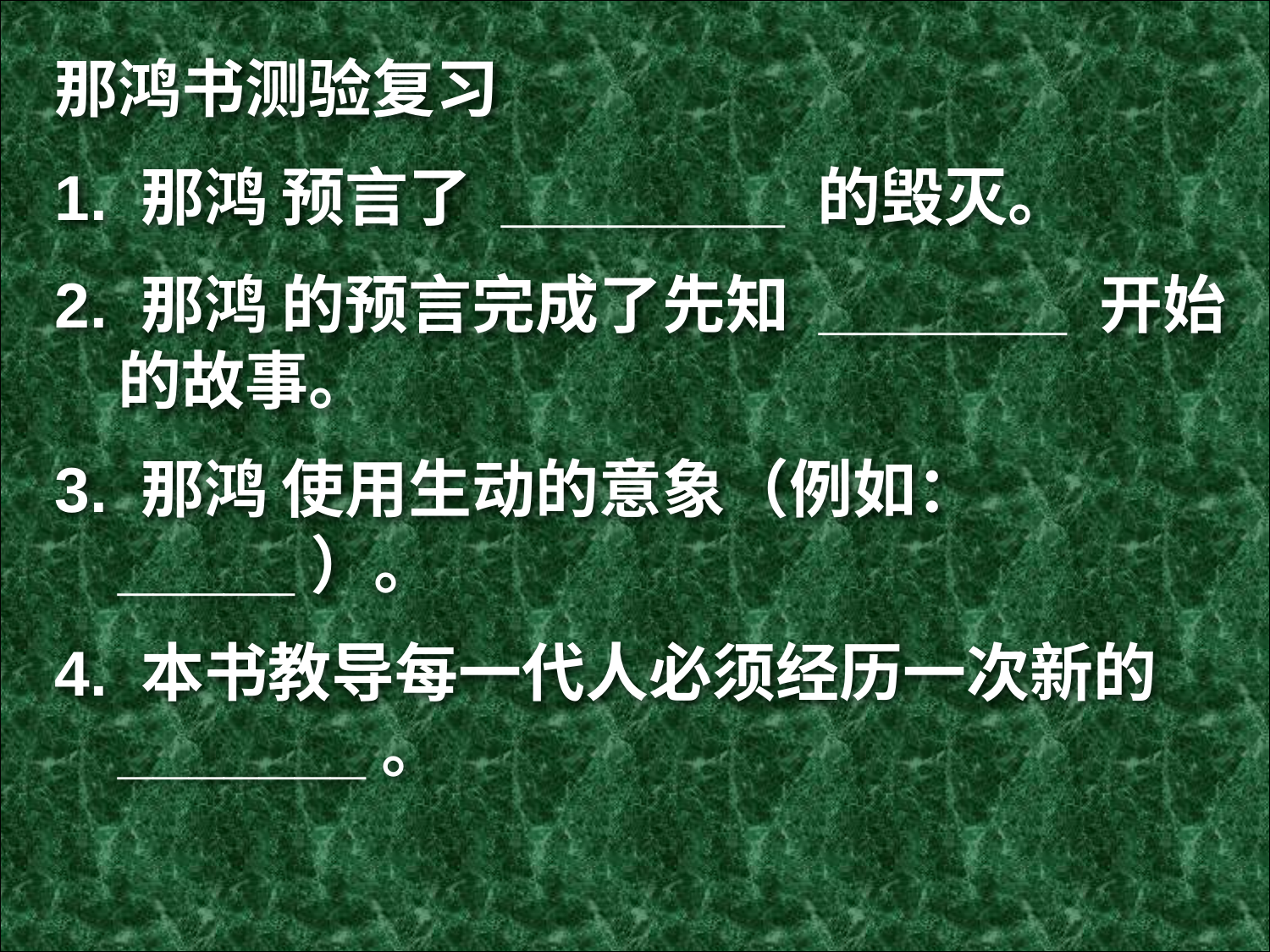

那鸿书测验复习
1. 那鸿 预言了 ________ 的毁灭。
2. 那鸿 的预言完成了先知 _______ 开始的故事。
3. 那鸿 使用生动的意象（例如：_____）。
4. 本书教导每一代人必须经历一次新的 _______。